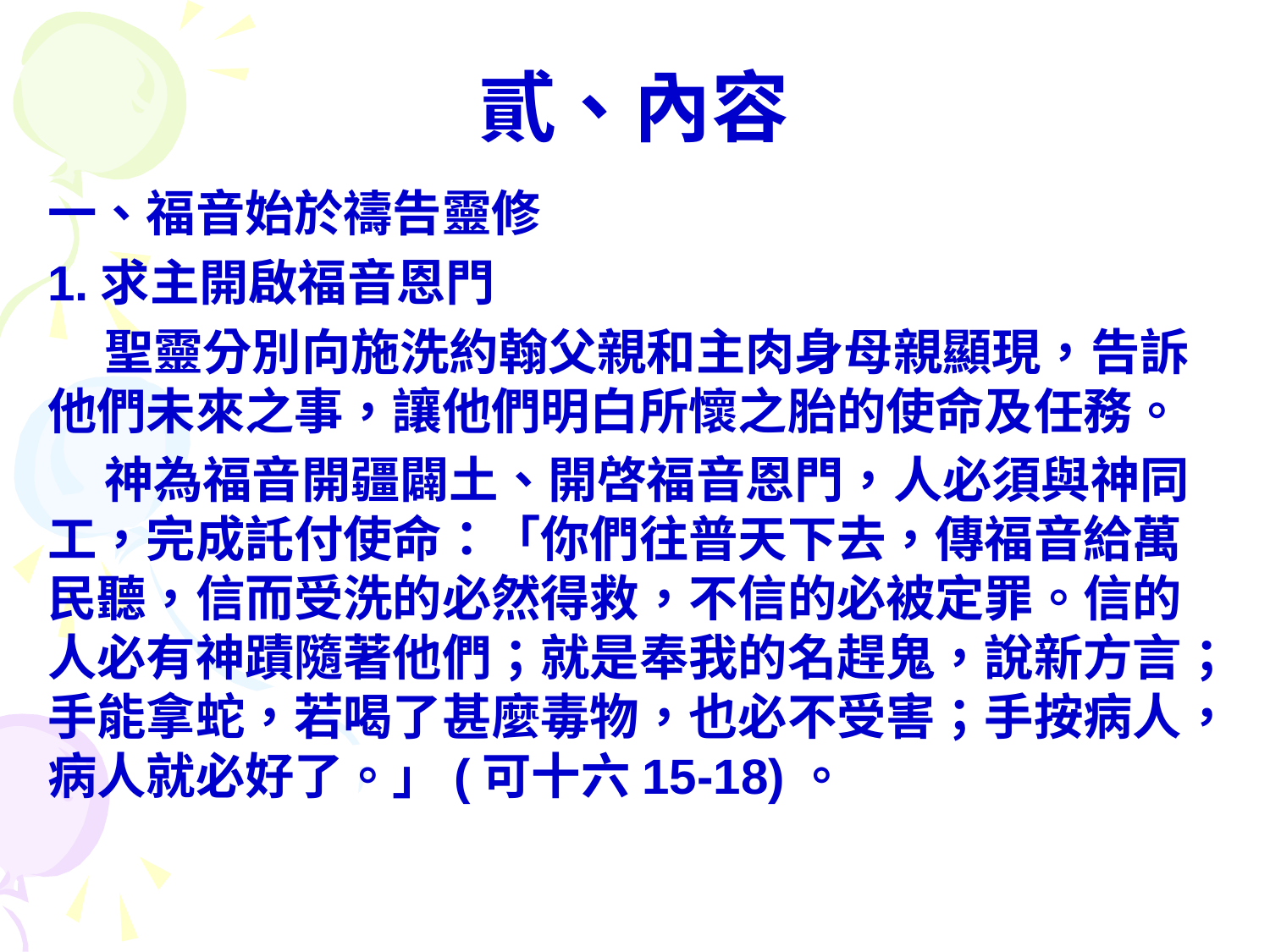

# 貳、內容
一、福音始於禱告靈修
1.求主開啟福音恩門
    聖靈分別向施洗約翰父親和主肉身母親顯現，告訴他們未來之事，讓他們明白所懷之胎的使命及任務。
    神為福音開疆闢土、開啓福音恩門，人必須與神同工，完成託付使命：「你們往普天下去，傳福音給萬民聽，信而受洗的必然得救，不信的必被定罪。信的人必有神蹟隨著他們；就是奉我的名趕鬼，說新方言；手能拿蛇，若喝了甚麼毒物，也必不受害；手按病人，病人就必好了。」(可十六15-18)。